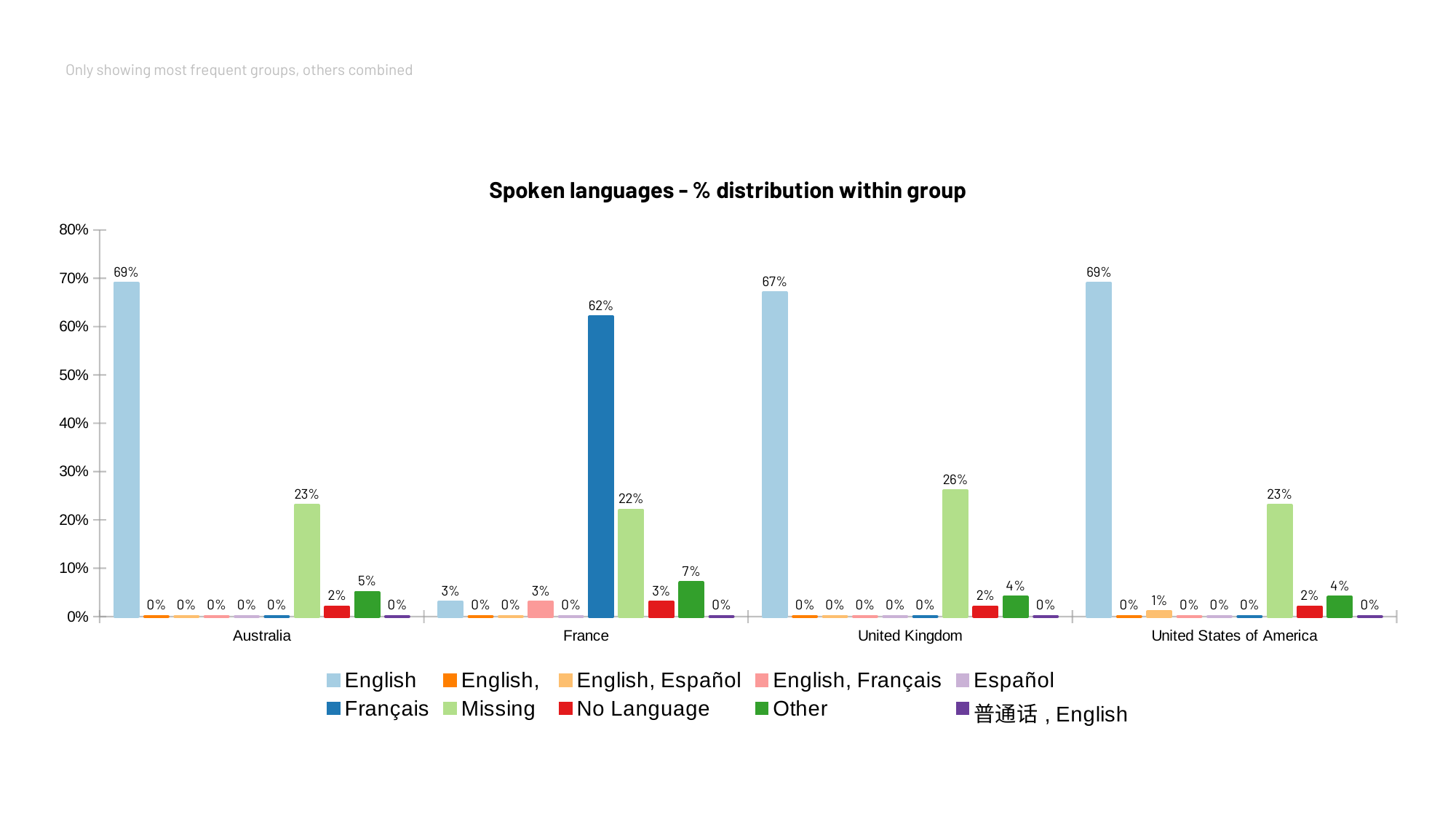

# Only showing most frequent groups, others combined

### Chart: Spoken languages - % distribution within group

| Category | English | English,  | English, Español | English, Français | Español | Français | Missing | No Language | Other | 普通话, English |
|---|---|---|---|---|---|---|---|---|---|---|
| Australia | 0.69 | 0.0 | 0.0 | 0.0 | 0.0 | 0.0 | 0.23 | 0.02 | 0.05 | 0.0 |
| France | 0.03 | 0.0 | 0.0 | 0.03 | 0.0 | 0.62 | 0.22 | 0.03 | 0.07 | 0.0 |
| United Kingdom | 0.67 | 0.0 | 0.0 | 0.0 | 0.0 | 0.0 | 0.26 | 0.02 | 0.04 | 0.0 |
| United States of America | 0.69 | 0.0 | 0.01 | 0.0 | 0.0 | 0.0 | 0.23 | 0.02 | 0.04 | 0.0 |